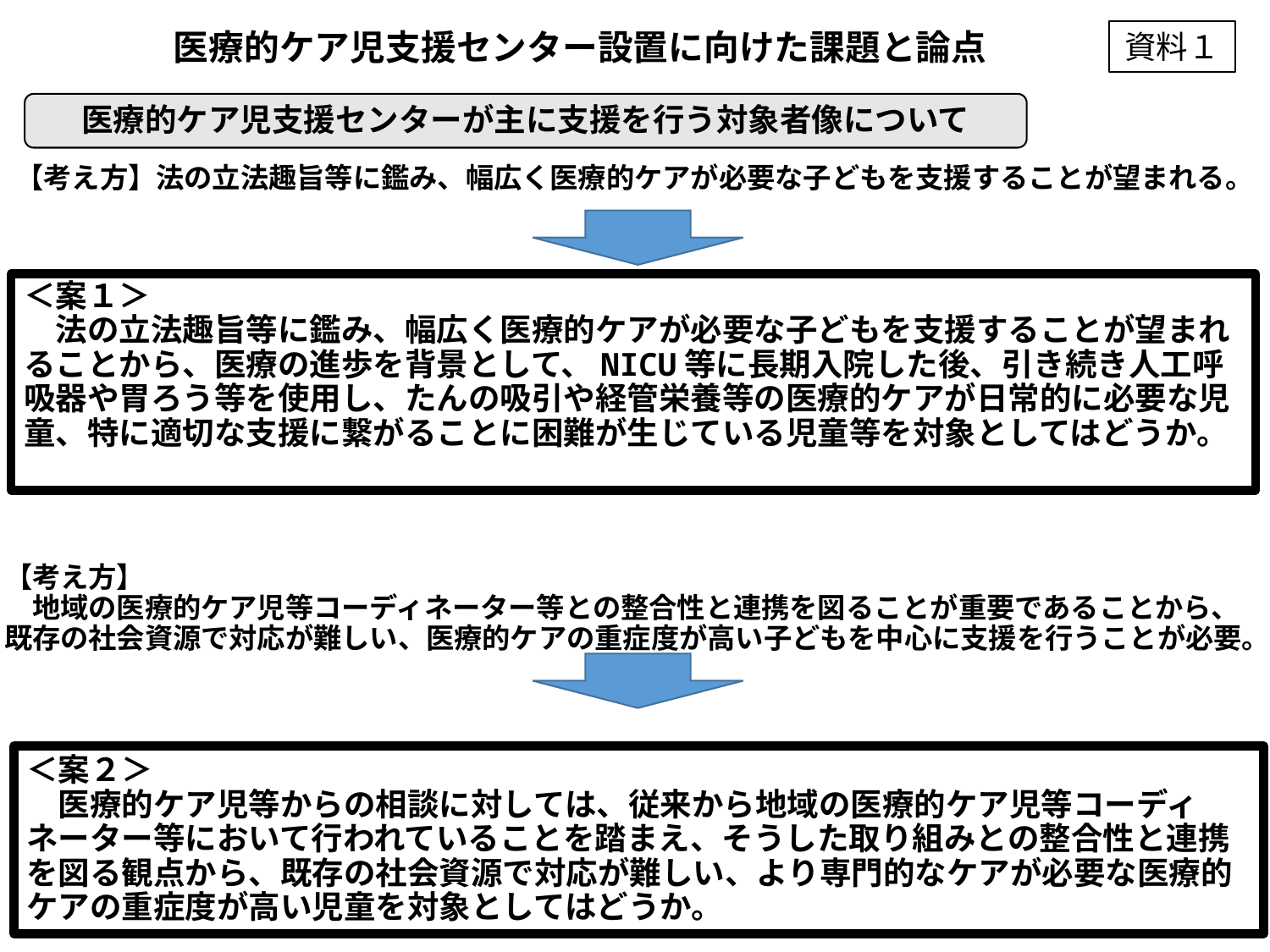

医療的ケア児支援センター設置に向けた課題と論点
資料１
医療的ケア児支援センターが主に支援を行う対象者像について
# 【考え方】法の立法趣旨等に鑑み、幅広く医療的ケアが必要な子どもを支援することが望まれる。

＜案１＞
　法の立法趣旨等に鑑み、幅広く医療的ケアが必要な子どもを支援することが望まれることから、医療の進歩を背景として、NICU等に長期入院した後、引き続き人工呼吸器や胃ろう等を使用し、たんの吸引や経管栄養等の医療的ケアが日常的に必要な児童、特に適切な支援に繋がることに困難が生じている児童等を対象としてはどうか。

【考え方】
　地域の医療的ケア児等コーディネーター等との整合性と連携を図ることが重要であることから、既存の社会資源で対応が難しい、医療的ケアの重症度が高い子どもを中心に支援を行うことが必要。

＜案２＞
　医療的ケア児等からの相談に対しては、従来から地域の医療的ケア児等コーディネーター等において行われていることを踏まえ、そうした取り組みとの整合性と連携を図る観点から、既存の社会資源で対応が難しい、より専門的なケアが必要な医療的ケアの重症度が高い児童を対象としてはどうか。